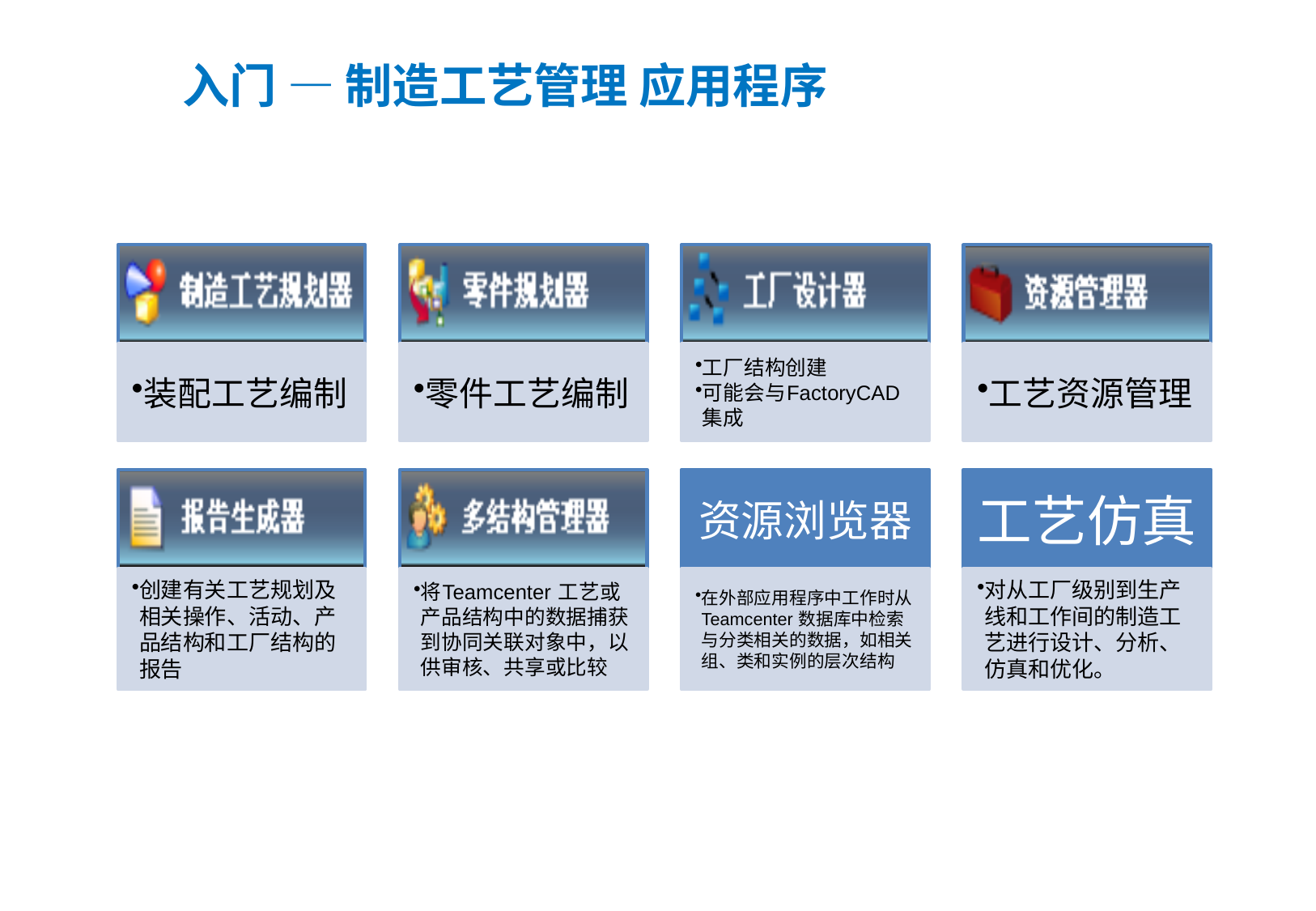

# 入门 — 制造工艺管理 应用程序
装配工艺编制
工厂结构创建
工艺资源管理
零件工艺编制
可能会与FactoryCAD集成
创建有关工艺规划及相关操作、活动、产品结构和工厂结构的报告
将Teamcenter 工艺或产品结构中的数据捕获到协同关联对象中，以供审核、共享或比较
资源浏览器
在外部应用程序中工作时从Teamcenter 数据库中检索与分类相关的数据，如相关组、类和实例的层次结构
工艺仿真
对从工厂级别到生产线和工作间的制造工艺进行设计、分析、仿真和优化。